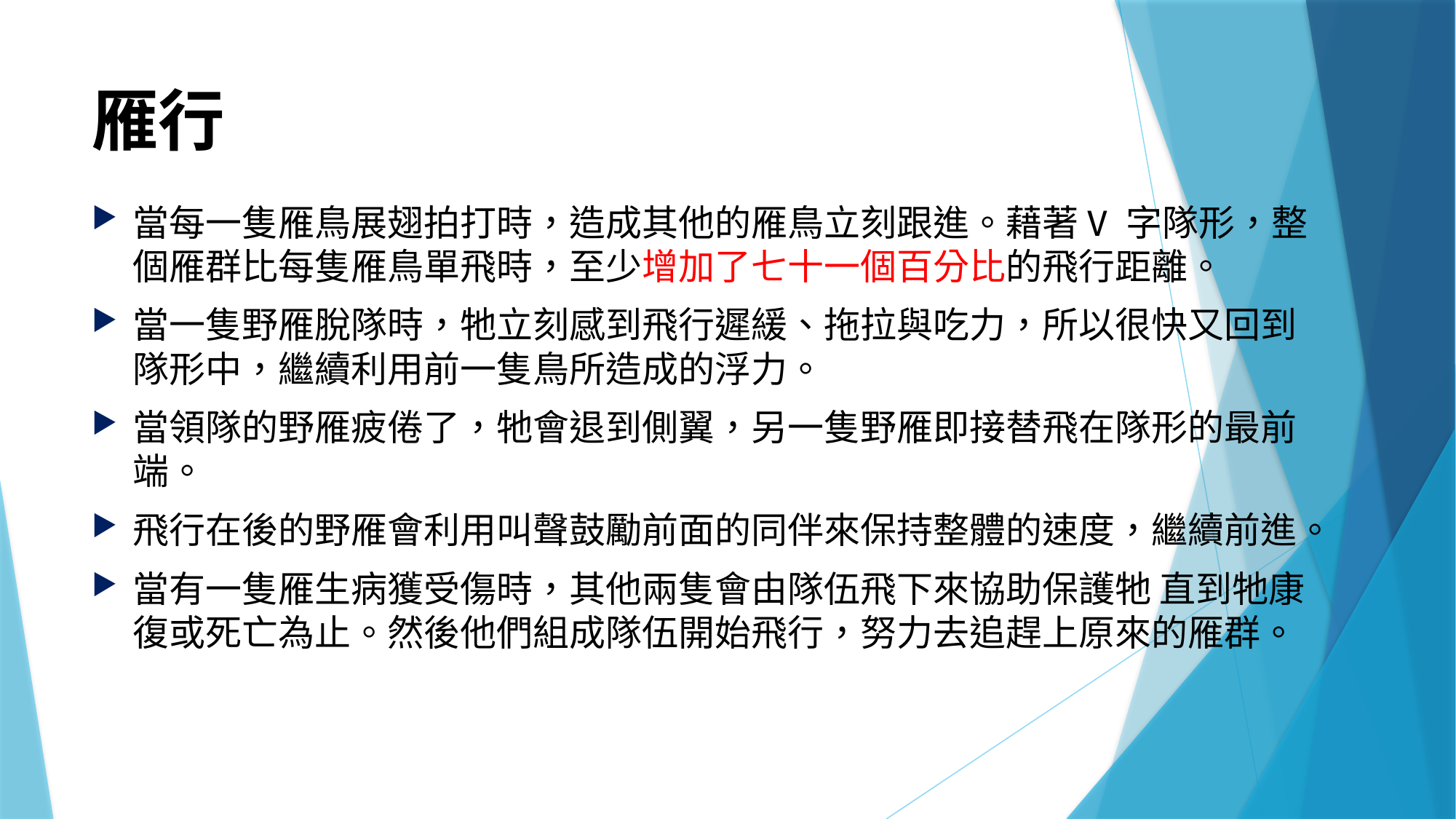

# 雁行
當每一隻雁鳥展翅拍打時，造成其他的雁鳥立刻跟進。藉著V 字隊形，整個雁群比每隻雁鳥單飛時，至少增加了七十一個百分比的飛行距離。
當一隻野雁脫隊時，牠立刻感到飛行遲緩、拖拉與吃力，所以很快又回到隊形中，繼續利用前一隻鳥所造成的浮力。
當領隊的野雁疲倦了，牠會退到側翼，另一隻野雁即接替飛在隊形的最前端。
飛行在後的野雁會利用叫聲鼓勵前面的同伴來保持整體的速度，繼續前進。
當有一隻雁生病獲受傷時，其他兩隻會由隊伍飛下來協助保護牠 直到牠康復或死亡為止。然後他們組成隊伍開始飛行，努力去追趕上原來的雁群。